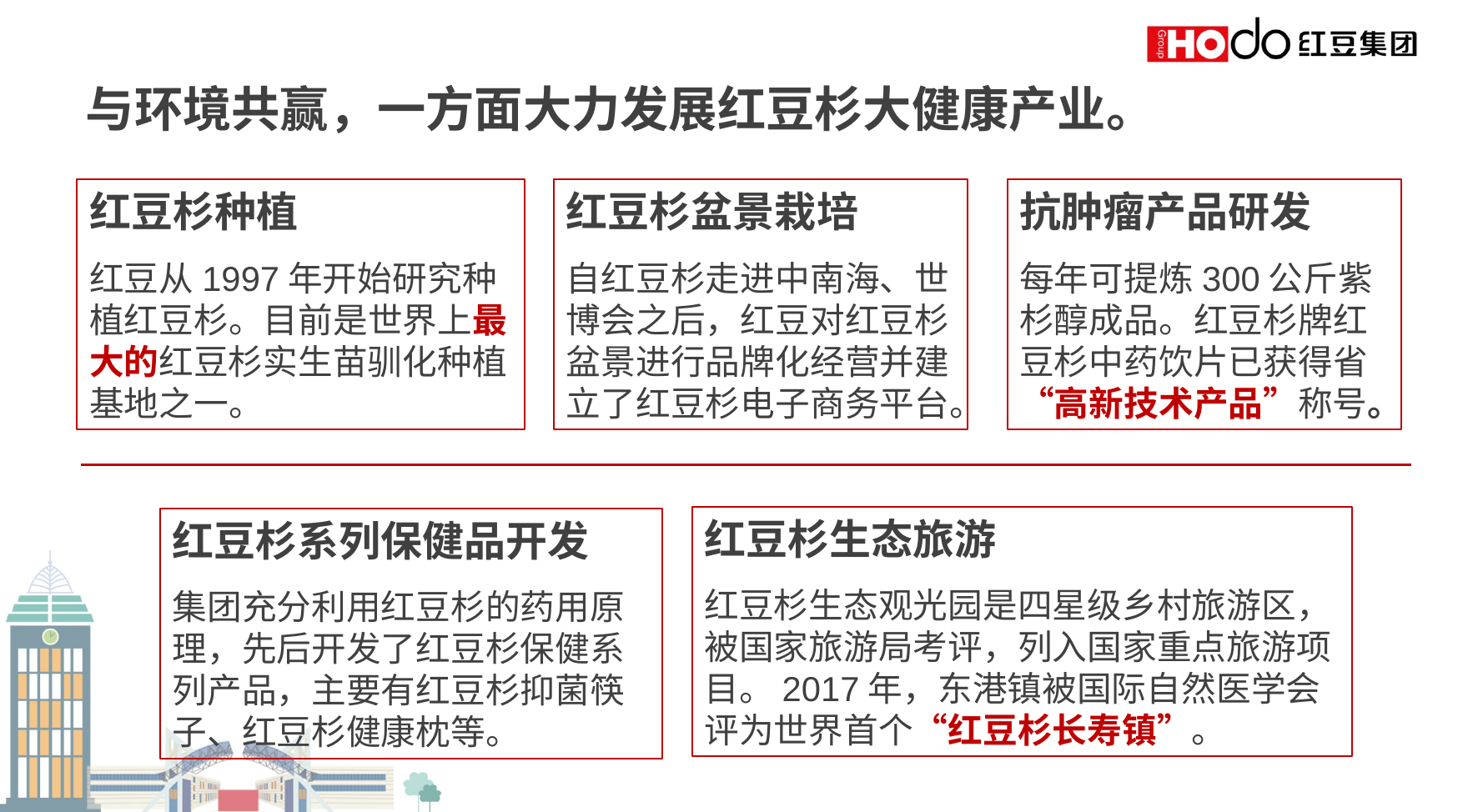

与环境共赢，一方面大力发展红豆杉大健康产业。
红豆杉种植
红豆从1997年开始研究种植红豆杉。目前是世界上最大的红豆杉实生苗驯化种植基地之一。
红豆杉盆景栽培
自红豆杉走进中南海、世博会之后，红豆对红豆杉盆景进行品牌化经营并建立了红豆杉电子商务平台。
抗肿瘤产品研发
每年可提炼300公斤紫杉醇成品。红豆杉牌红豆杉中药饮片已获得省“高新技术产品”称号。
红豆杉生态旅游
红豆杉生态观光园是四星级乡村旅游区，被国家旅游局考评，列入国家重点旅游项目。2017年，东港镇被国际自然医学会评为世界首个“红豆杉长寿镇”。
红豆杉系列保健品开发
集团充分利用红豆杉的药用原理，先后开发了红豆杉保健系列产品，主要有红豆杉抑菌筷子、红豆杉健康枕等。